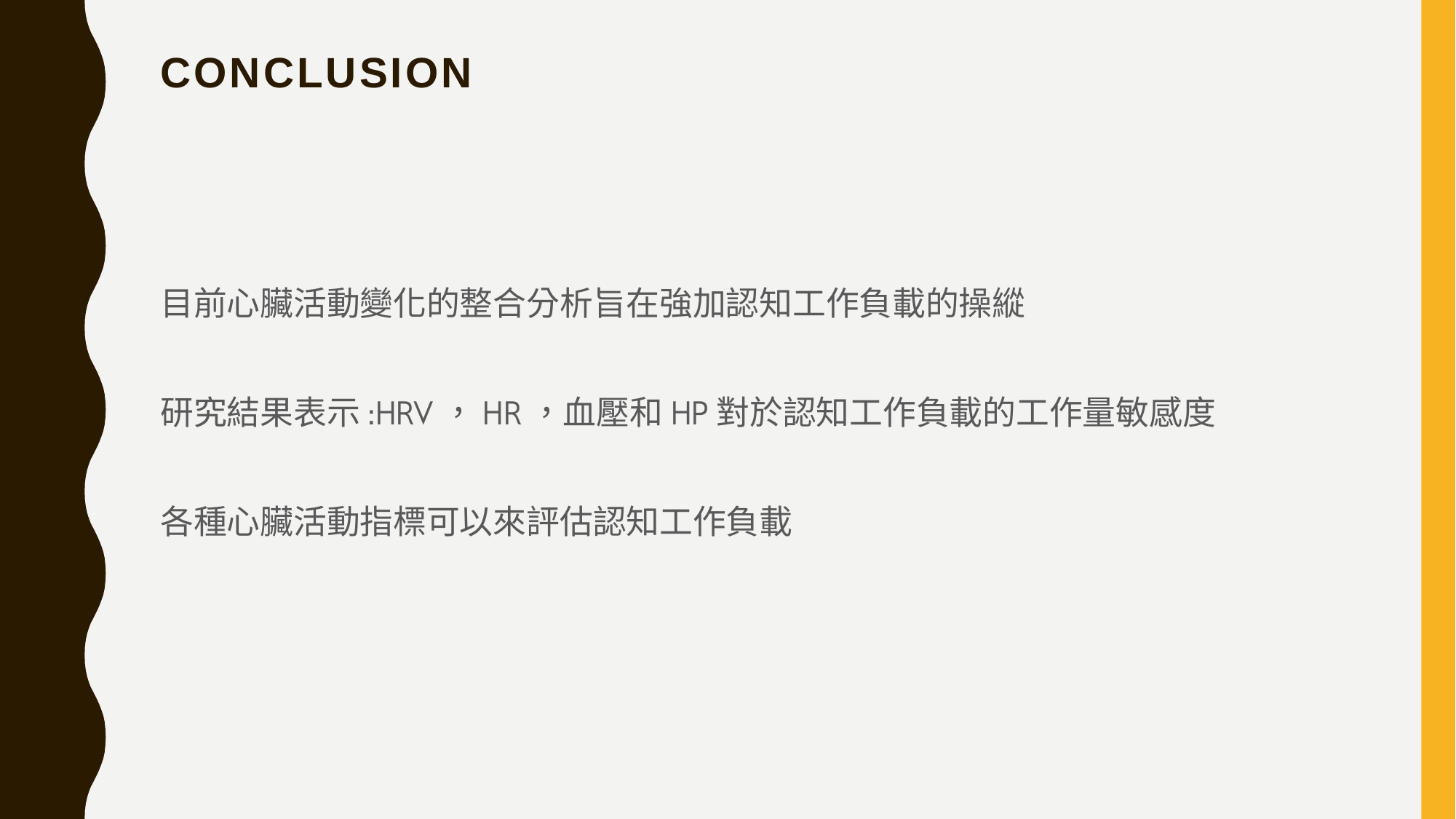

# Conclusion
目前心臟活動變化的整合分析旨在強加認知工作負載的操縱

研究結果表示:HRV，HR，血壓和HP對於認知工作負載的工作量敏感度

各種心臟活動指標可以來評估認知工作負載